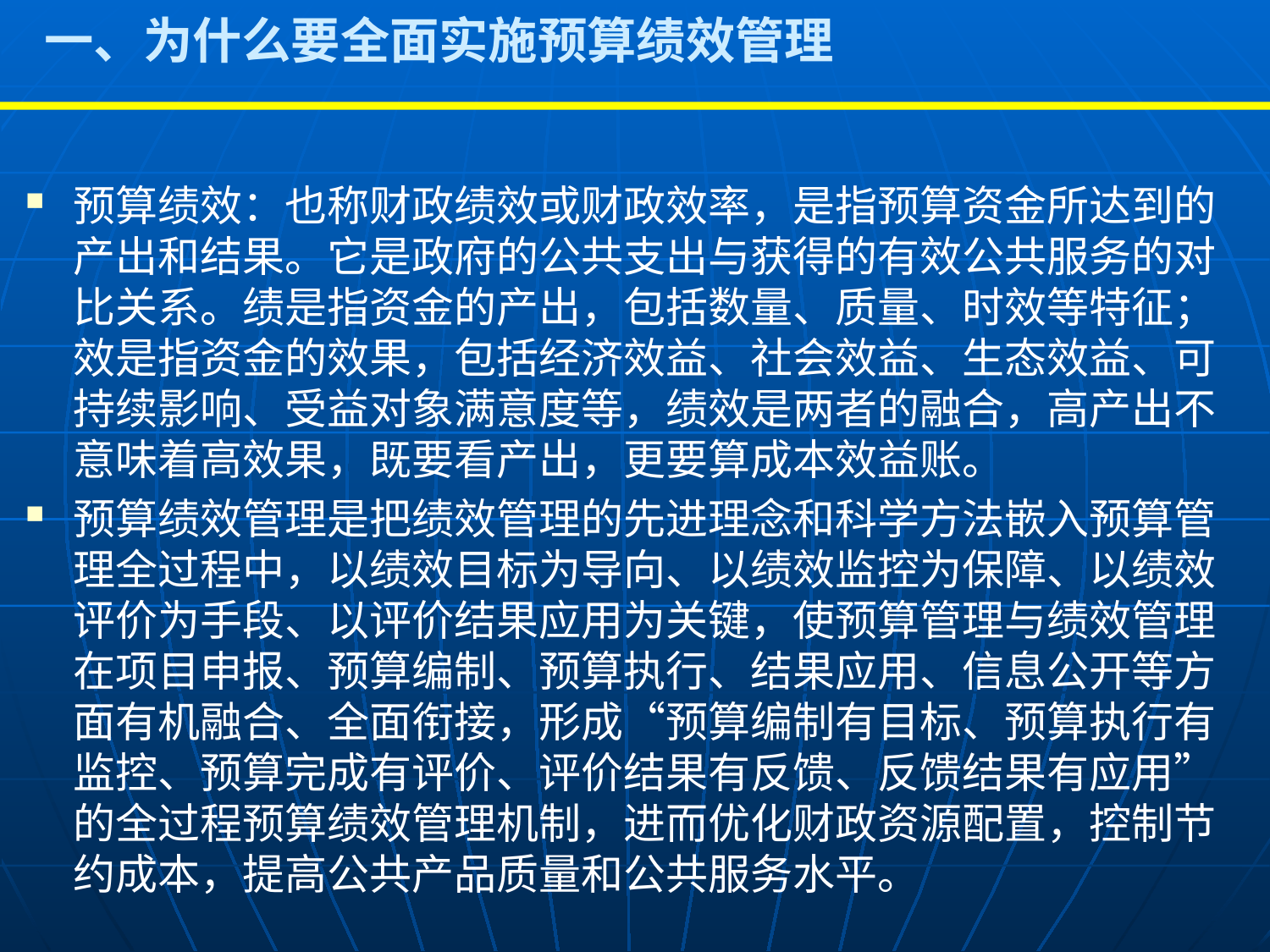

一、为什么要全面实施预算绩效管理

预算绩效：也称财政绩效或财政效率，是指预算资金所达到的产出和结果。它是政府的公共支出与获得的有效公共服务的对比关系。绩是指资金的产出，包括数量、质量、时效等特征；效是指资金的效果，包括经济效益、社会效益、生态效益、可持续影响、受益对象满意度等，绩效是两者的融合，高产出不意味着高效果，既要看产出，更要算成本效益账。
预算绩效管理是把绩效管理的先进理念和科学方法嵌入预算管理全过程中，以绩效目标为导向、以绩效监控为保障、以绩效评价为手段、以评价结果应用为关键，使预算管理与绩效管理在项目申报、预算编制、预算执行、结果应用、信息公开等方面有机融合、全面衔接，形成“预算编制有目标、预算执行有监控、预算完成有评价、评价结果有反馈、反馈结果有应用”的全过程预算绩效管理机制，进而优化财政资源配置，控制节约成本，提高公共产品质量和公共服务水平。